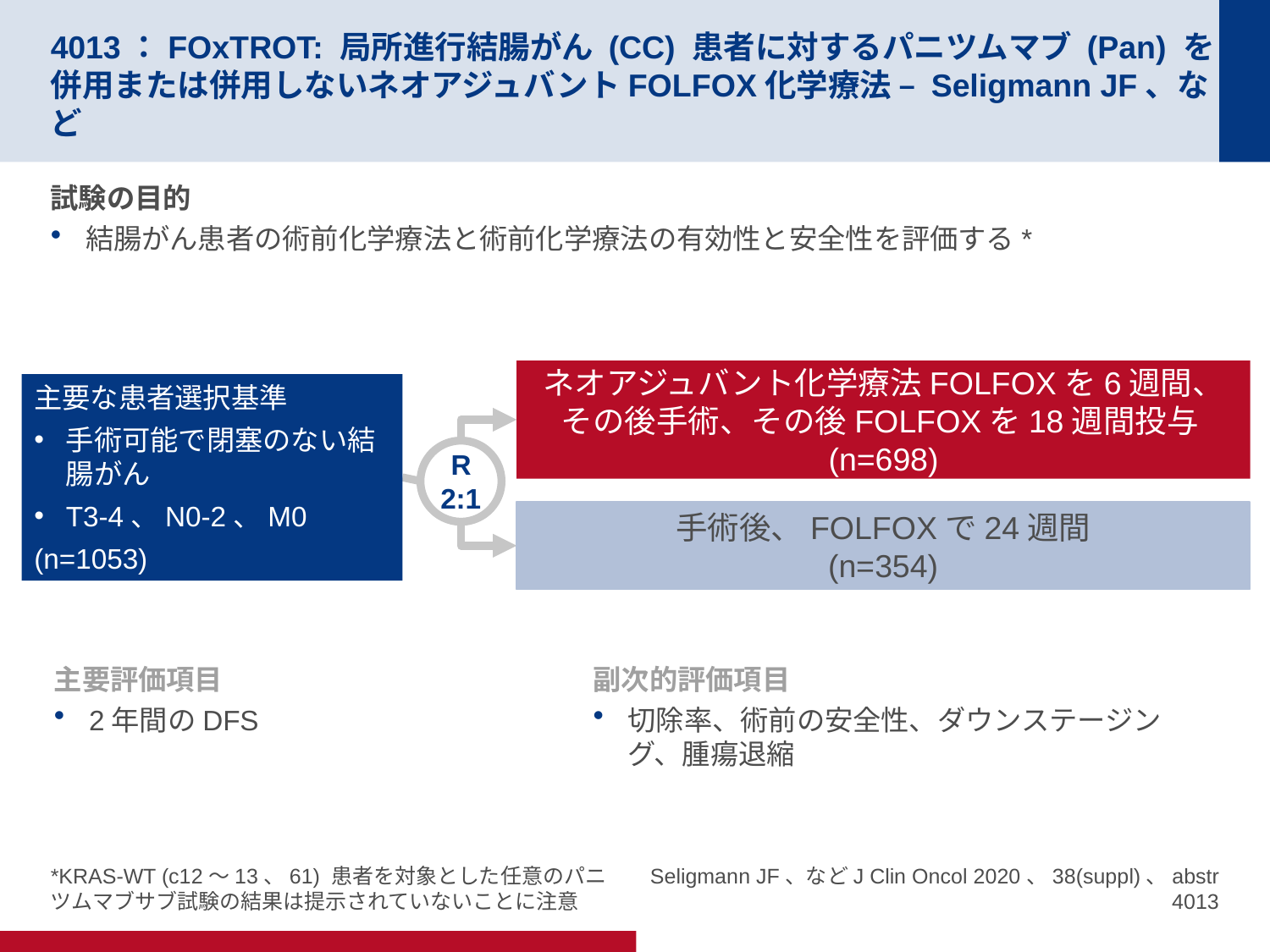

# 4013：FOxTROT: 局所進行結腸がん (CC) 患者に対するパニツムマブ (Pan) を併用または併用しないネオアジュバントFOLFOX化学療法 – Seligmann JF、など
試験の目的
結腸がん患者の術前化学療法と術前化学療法の有効性と安全性を評価する*
ネオアジュバント化学療法FOLFOXを6週間、その後手術、その後FOLFOXを18週間投与
(n=698)
主要な患者選択基準
手術可能で閉塞のない結腸がん
T3-4、N0-2、M0
(n=1053)
R
2:1
手術後、FOLFOXで24週間
(n=354)
主要評価項目
2年間のDFS

副次的評価項目
切除率、術前の安全性、ダウンステージング、腫瘍退縮
*KRAS-WT (c12～13、61) 患者を対象とした任意のパニツムマブサブ試験の結果は提示されていないことに注意
Seligmann JF、などJ Clin Oncol 2020、38(suppl)、abstr 4013